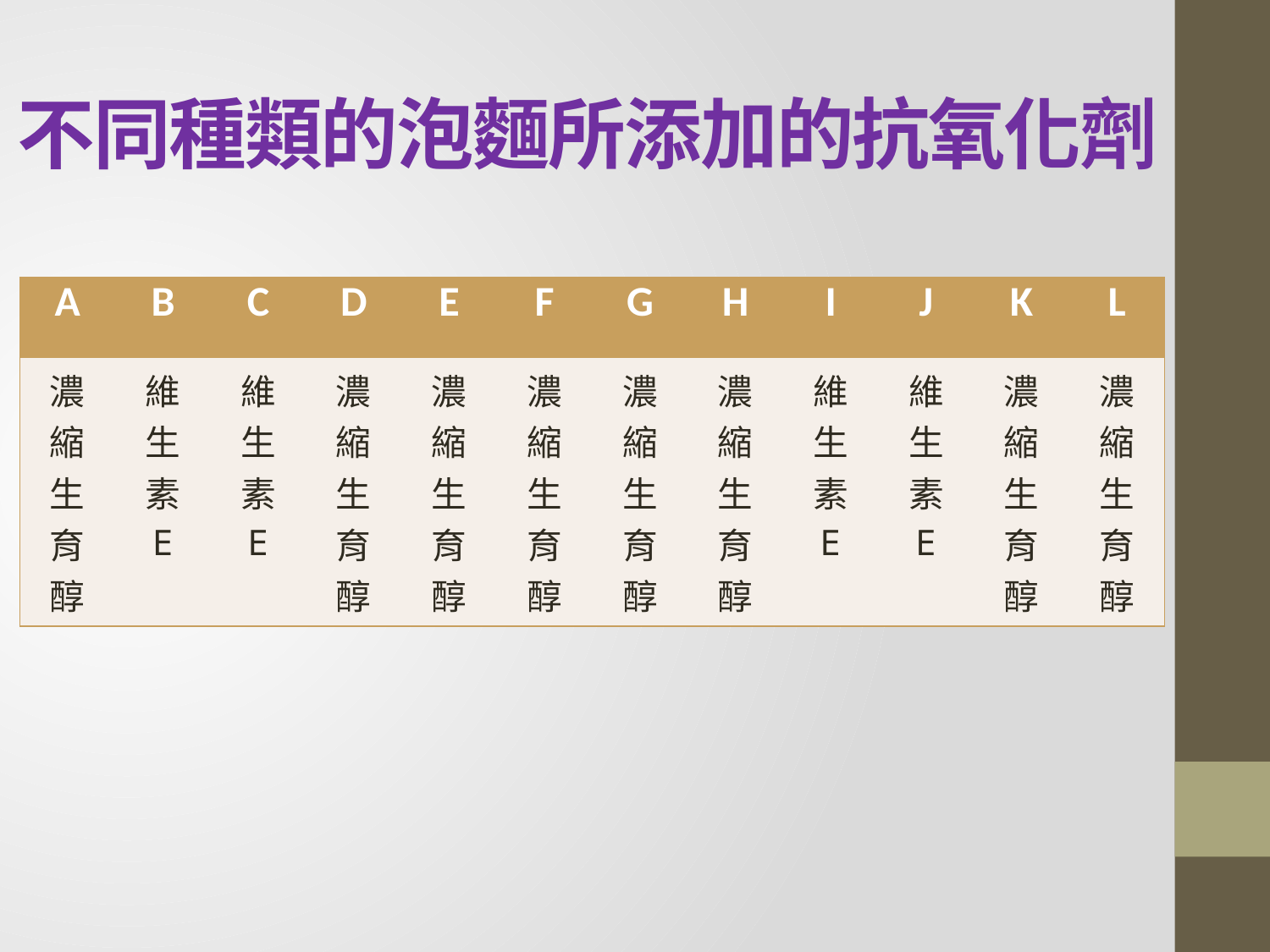

# 不同種類的泡麵所添加的抗氧化劑
| A | B | C | D | E | F | G | H | I | J | K | L |
| --- | --- | --- | --- | --- | --- | --- | --- | --- | --- | --- | --- |
| 濃縮生育醇 | 維生素 E | 維生素 E | 濃縮生育醇 | 濃縮生育醇 | 濃縮生育醇 | 濃縮生育醇 | 濃縮生育醇 | 維生素 E | 維生素 E | 濃縮生育醇 | 濃縮生育醇 |